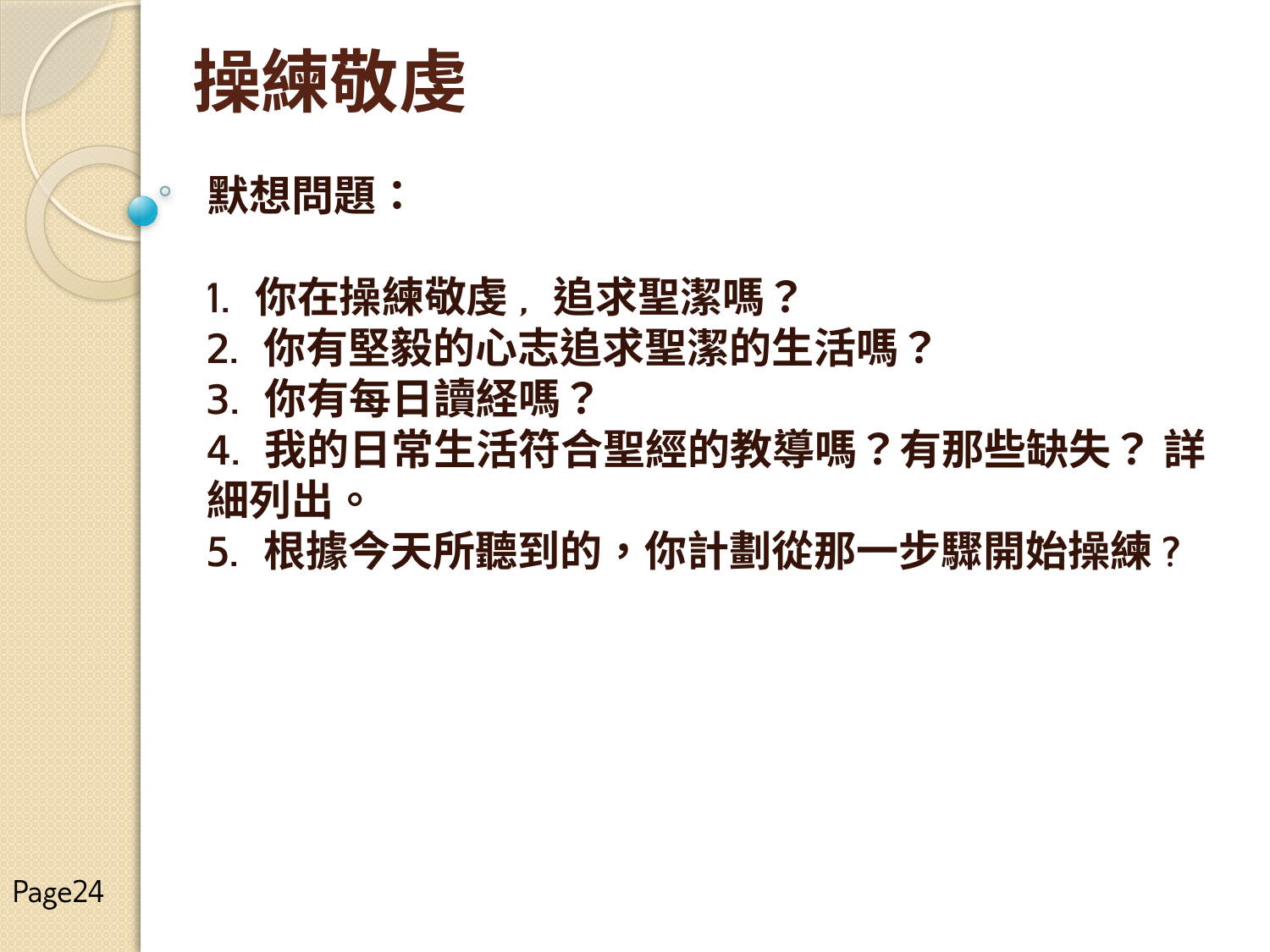

操練敬虔
默想問題：
1. 你在操練敬虔, 追求聖潔嗎？
2. 你有堅毅的心志追求聖潔的生活嗎？
3. 你有每日讀経嗎？
4. 我的日常生活符合聖經的教導嗎？有那些缺失？ 詳細列出。
5. 根據今天所聽到的，你計劃從那一步驟開始操練?

Page24